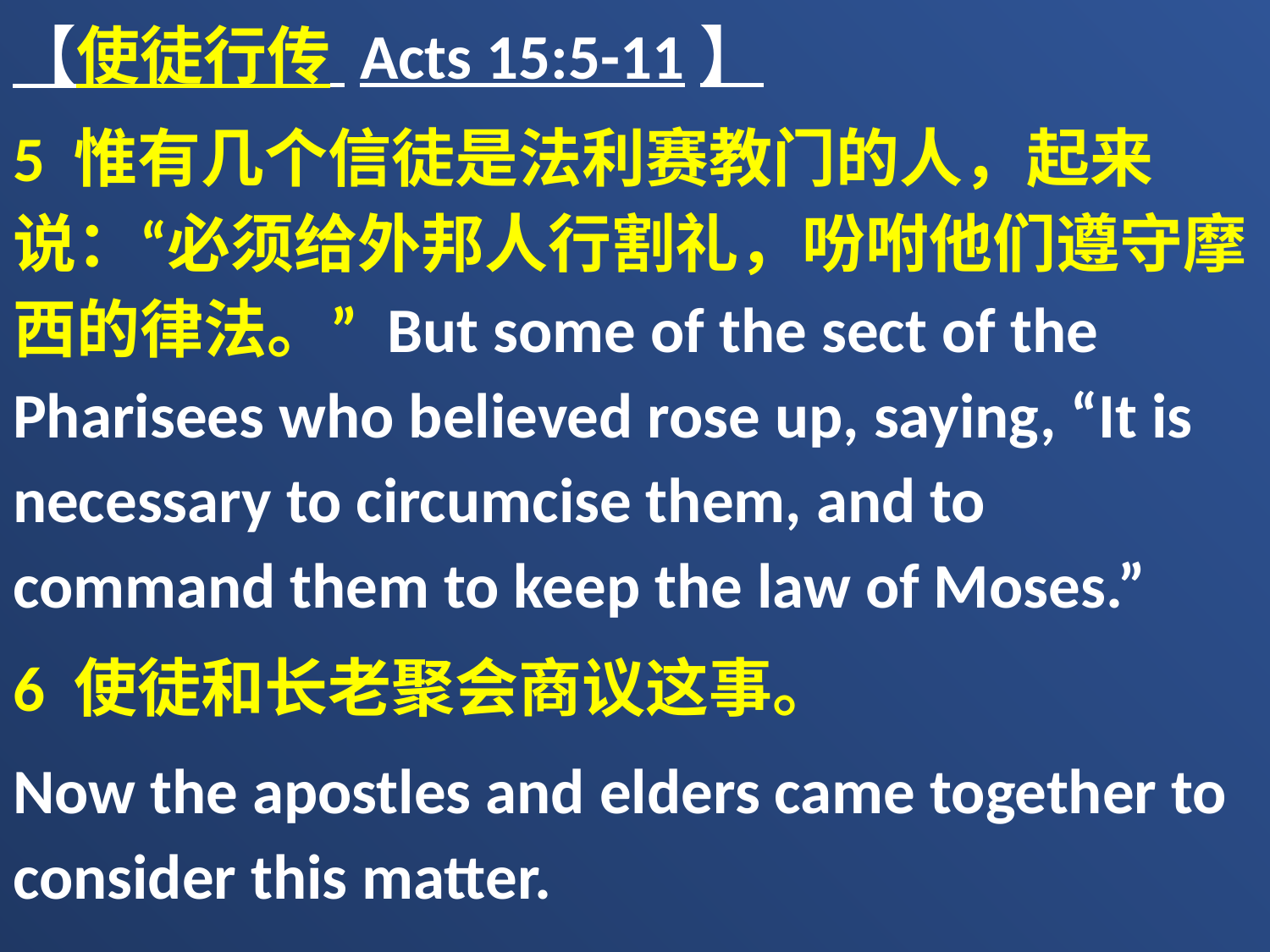

【使徒行传 Acts 15:5-11】
5 惟有几个信徒是法利赛教门的人，起来说：“必须给外邦人行割礼，吩咐他们遵守摩西的律法。” But some of the sect of the Pharisees who believed rose up, saying, “It is necessary to circumcise them, and to command them to keep the law of Moses.”
6 使徒和长老聚会商议这事。
Now the apostles and elders came together to consider this matter.